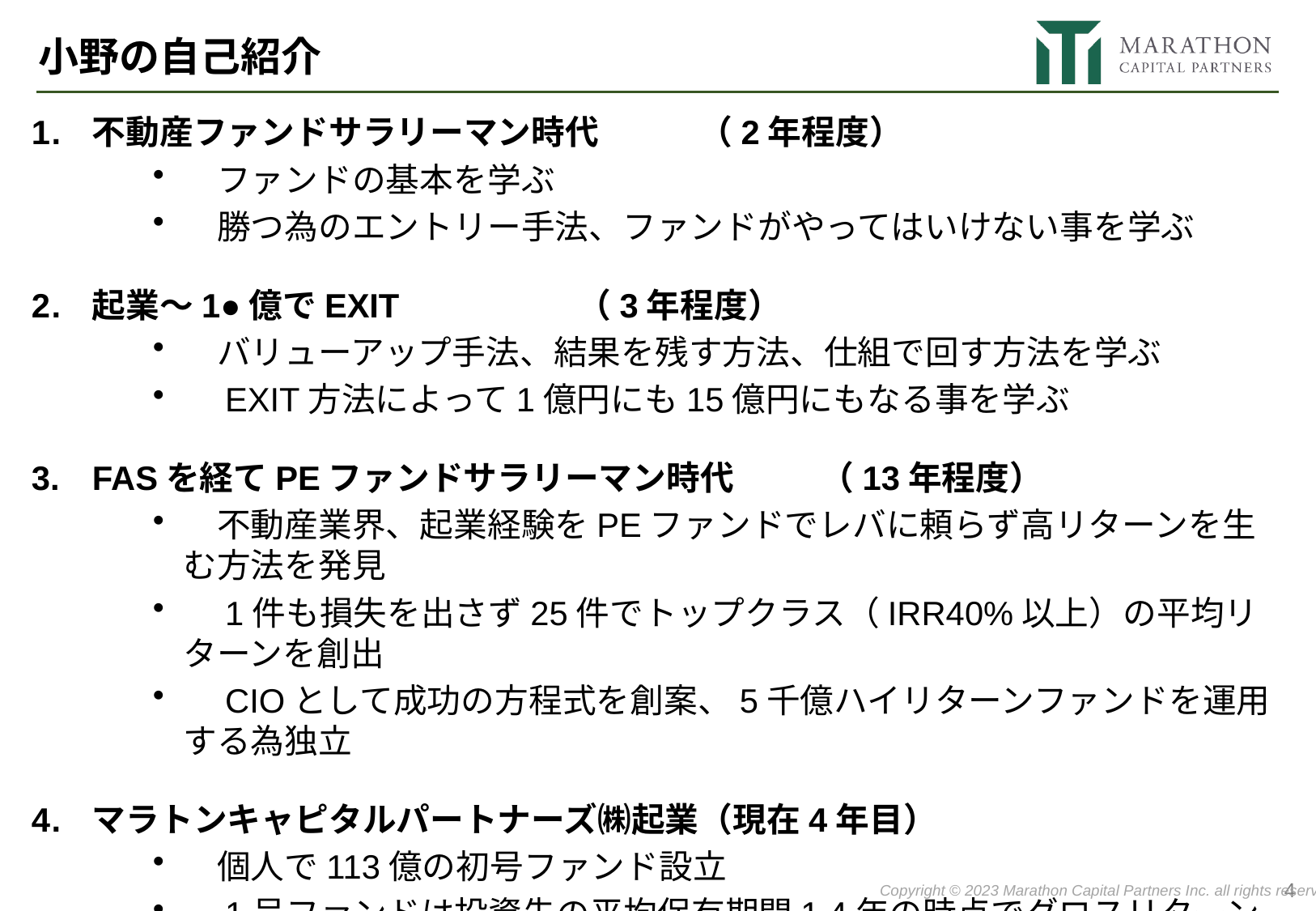

小野の自己紹介
不動産ファンドサラリーマン時代	（2年程度）
　ファンドの基本を学ぶ
　勝つ為のエントリー手法、ファンドがやってはいけない事を学ぶ

起業～1●億でEXIT		（3年程度）
　バリューアップ手法、結果を残す方法、仕組で回す方法を学ぶ
　EXIT方法によって1億円にも15億円にもなる事を学ぶ

FASを経てPEファンドサラリーマン時代	（13年程度）
　不動産業界、起業経験をPEファンドでレバに頼らず高リターンを生む方法を発見
　1件も損失を出さず25件でトップクラス（IRR40%以上）の平均リターンを創出
　CIOとして成功の方程式を創案、5千億ハイリターンファンドを運用する為独立

マラトンキャピタルパートナーズ㈱起業	（現在4年目）
　個人で113億の初号ファンド設立
　1号ファンドは投資先の平均保有期間1.4年の時点でグロスリターン3.2倍以上
　2号はファンドレイズ開始3週間で350億のレイズ枠が埋まる事態に